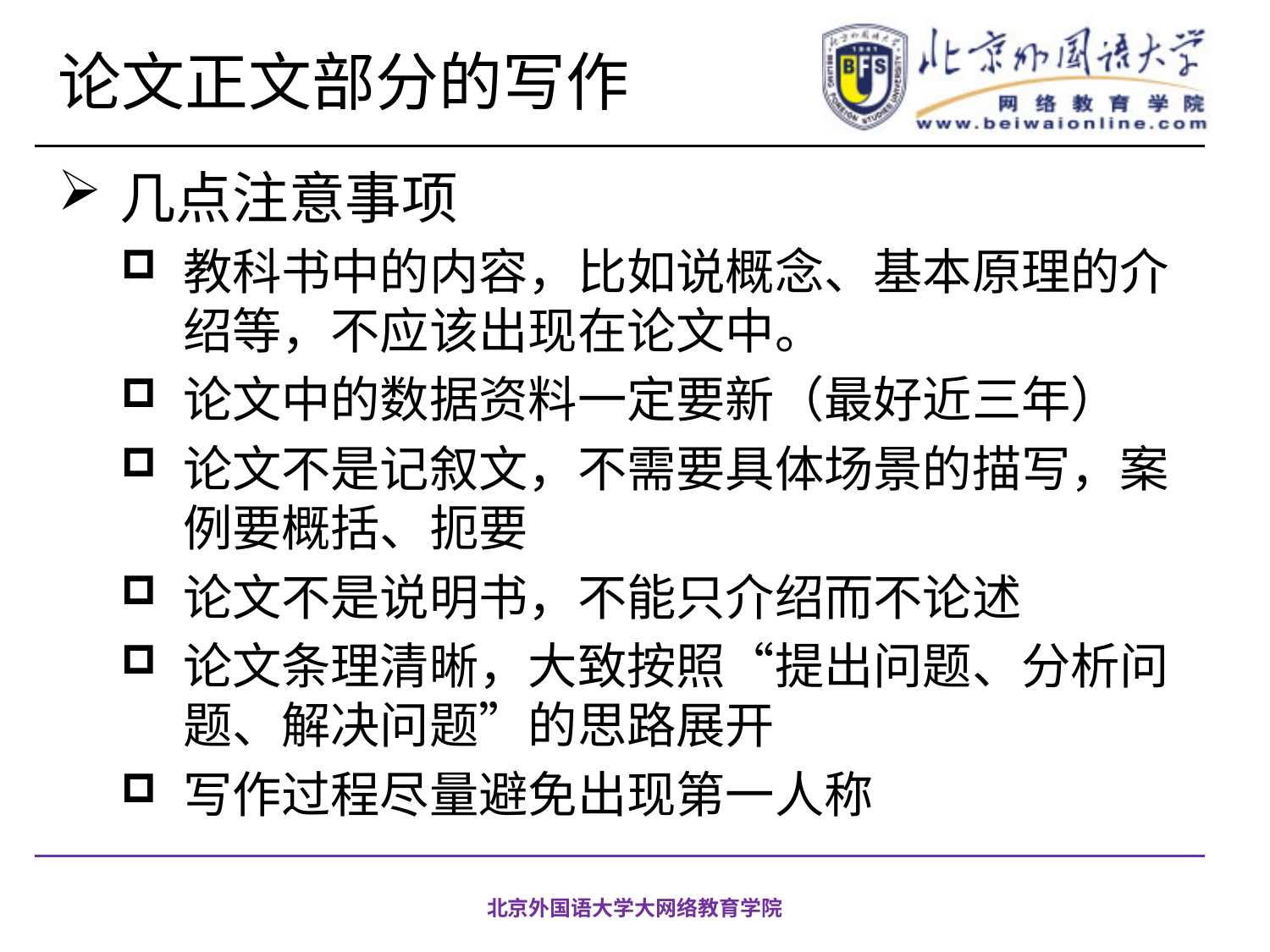

# 论文正文部分的写作
几点注意事项
教科书中的内容，比如说概念、基本原理的介绍等，不应该出现在论文中。
论文中的数据资料一定要新（最好近三年）
论文不是记叙文，不需要具体场景的描写，案例要概括、扼要
论文不是说明书，不能只介绍而不论述
论文条理清晰，大致按照“提出问题、分析问题、解决问题”的思路展开
写作过程尽量避免出现第一人称

北京外国语大学大网络教育学院
47